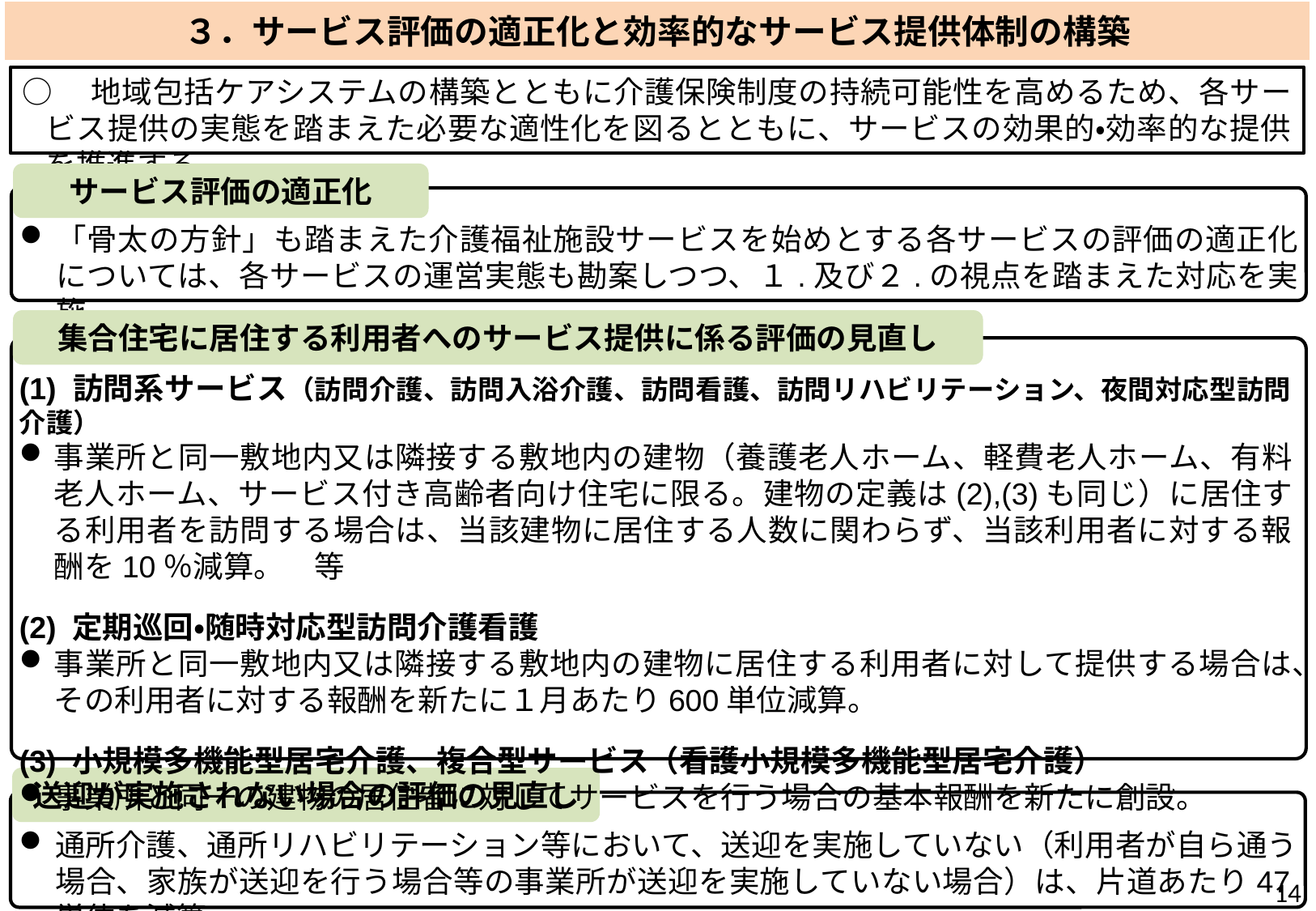

# ３．サービス評価の適正化と効率的なサービス提供体制の構築
○　地域包括ケアシステムの構築とともに介護保険制度の持続可能性を高めるため、各サービス提供の実態を踏まえた必要な適性化を図るとともに、サービスの効果的・効率的な提供を推進する。
サービス評価の適正化

「骨太の方針」も踏まえた介護福祉施設サービスを始めとする各サービスの評価の適正化については、各サービスの運営実態も勘案しつつ、１.及び２.の視点を踏まえた対応を実施。
集合住宅に居住する利用者へのサービス提供に係る評価の見直し

(1) 訪問系サービス（訪問介護、訪問入浴介護、訪問看護、訪問リハビリテーション、夜間対応型訪問介護）
事業所と同一敷地内又は隣接する敷地内の建物（養護老人ホーム、軽費老人ホーム、有料老人ホーム、サービス付き高齢者向け住宅に限る。建物の定義は(2),(3)も同じ）に居住する利用者を訪問する場合は、当該建物に居住する人数に関わらず、当該利用者に対する報酬を10％減算。　等

(2) 定期巡回・随時対応型訪問介護看護
事業所と同一敷地内又は隣接する敷地内の建物に居住する利用者に対して提供する場合は、その利用者に対する報酬を新たに１月あたり600単位減算。

(3) 小規模多機能型居宅介護、複合型サービス（看護小規模多機能型居宅介護）
事業所と同一の建物の居住者に対してサービスを行う場合の基本報酬を新たに創設。
送迎が実施されない場合の評価の見直し

通所介護、通所リハビリテーション等において、送迎を実施していない（利用者が自ら通う場合、家族が送迎を行う場合等の事業所が送迎を実施していない場合）は、片道あたり47単位を減算。
14